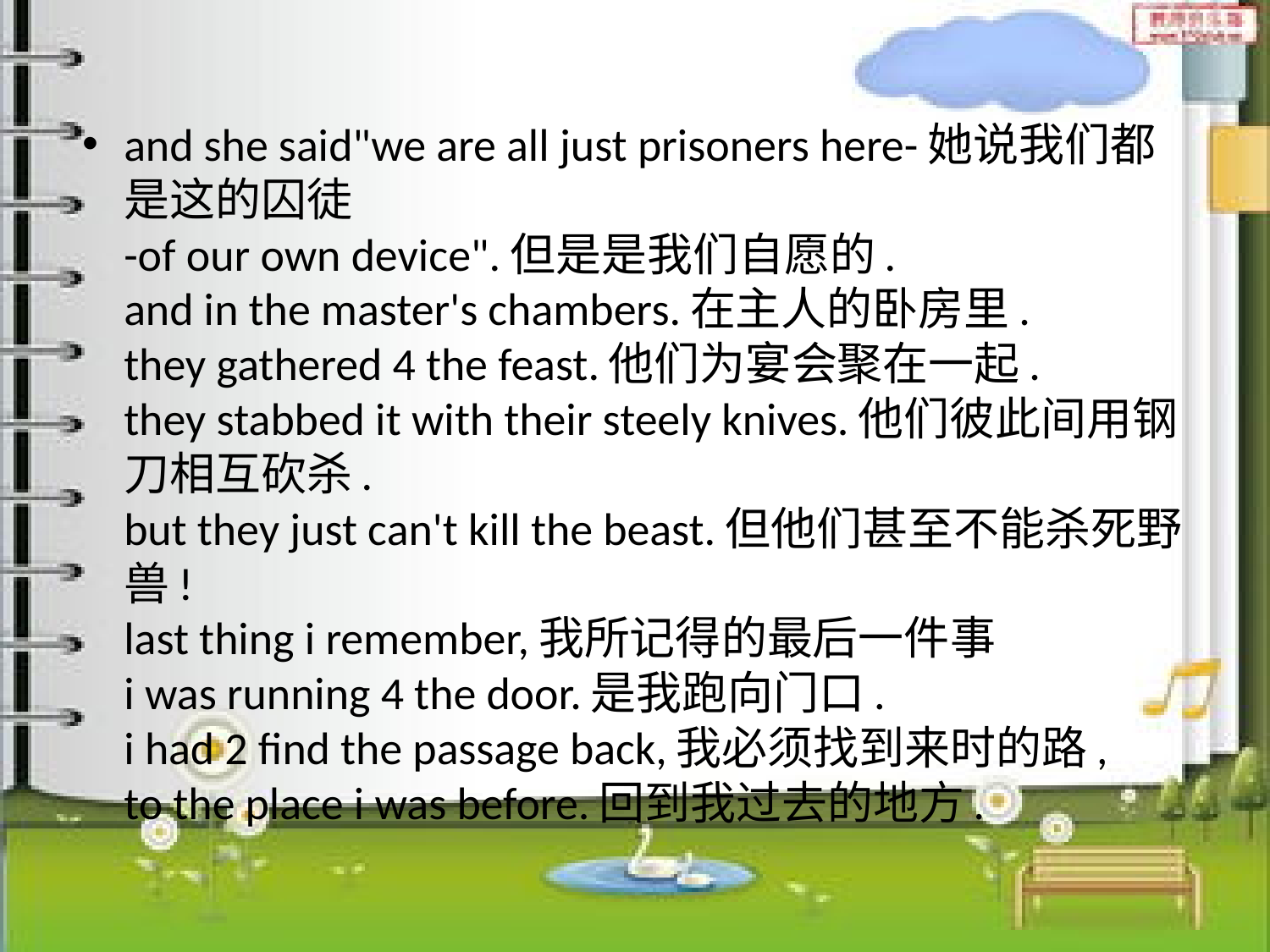

and she said"we are all just prisoners here-她说我们都是这的囚徒
-of our own device".但是是我们自愿的.
and in the master's chambers.在主人的卧房里.
they gathered 4 the feast.他们为宴会聚在一起.
they stabbed it with their steely knives.他们彼此间用钢刀相互砍杀.
but they just can't kill the beast.但他们甚至不能杀死野兽!
last thing i remember,我所记得的最后一件事
i was running 4 the door.是我跑向门口.
i had 2 find the passage back,我必须找到来时的路,
to the place i was before.回到我过去的地方.